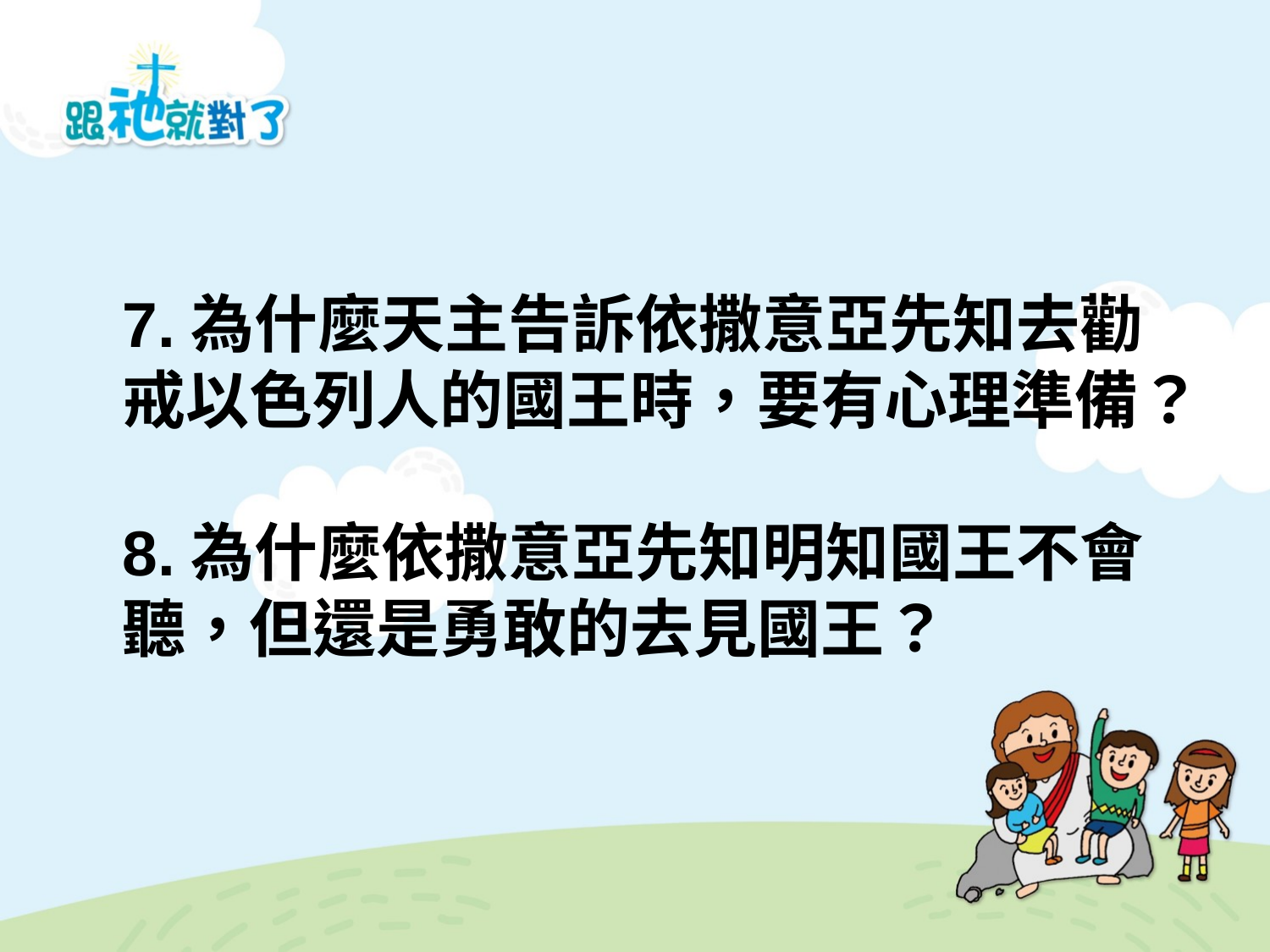

7.為什麼天主告訴依撒意亞先知去勸戒以色列人的國王時，要有心理準備？

8.為什麼依撒意亞先知明知國王不會聽，但還是勇敢的去見國王？